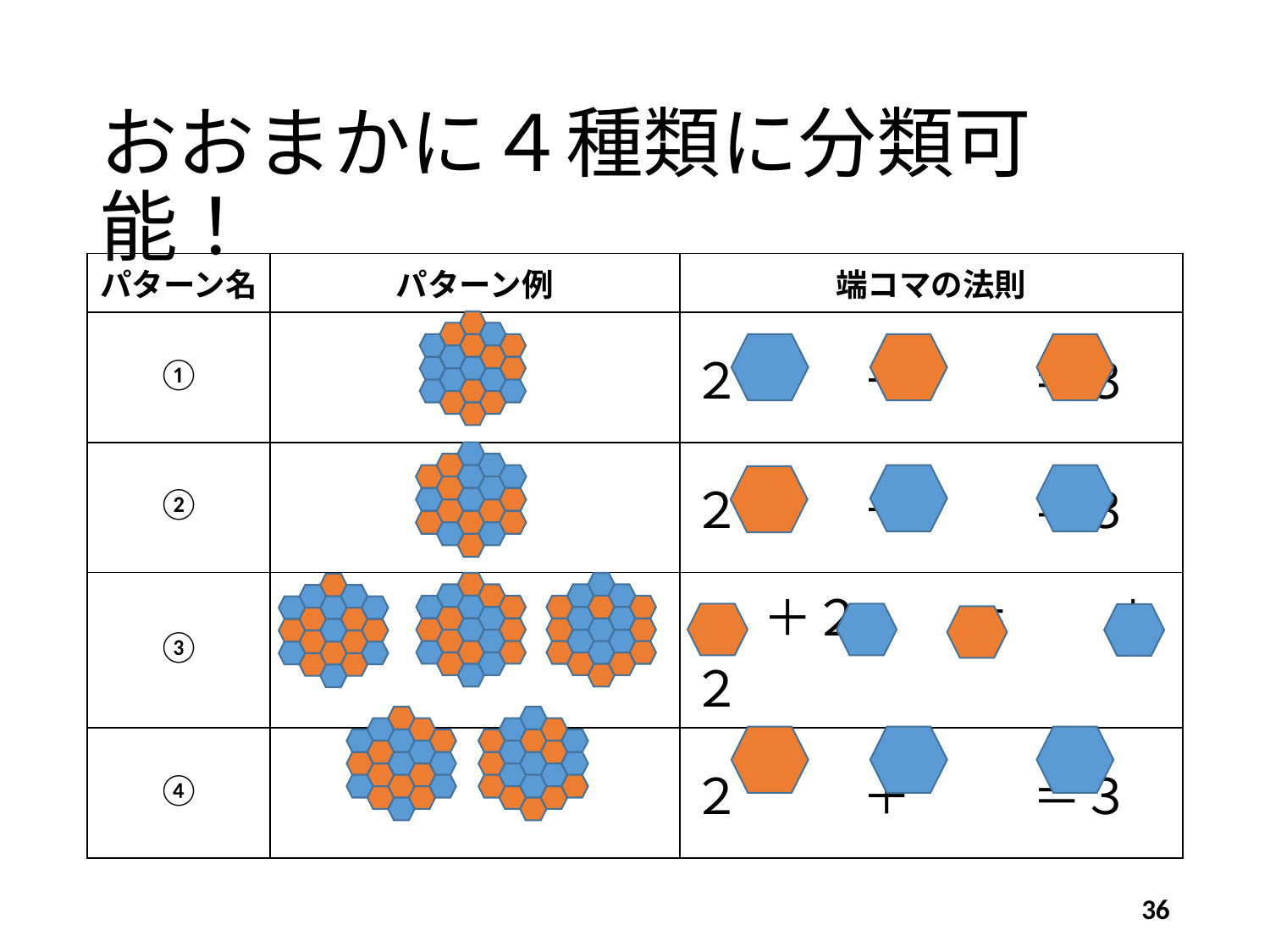

# おおまかに４種類に分類可能！
| パターン名 | パターン例 | 端コマの法則 |
| --- | --- | --- |
| ① |  | ２　　 ＋　　 ＝３ |
| ② |  | ２　　 ＋　　 ＝３ |
| ③ |  | ＋２　　＝　　＋２ |
| ④ |  | ２　　 ＋　　 ＝３ |

36